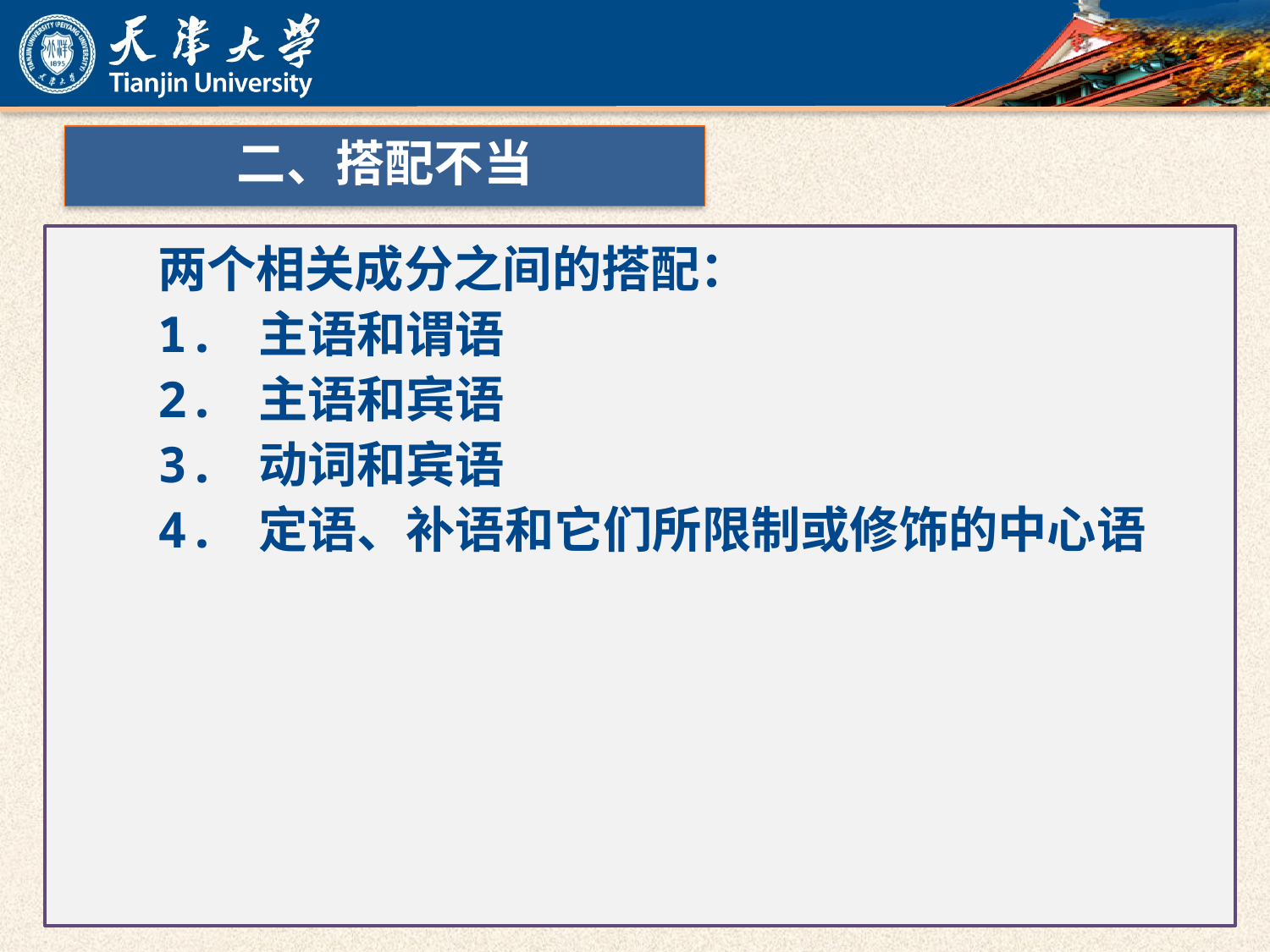

二、搭配不当
两个相关成分之间的搭配：
1. 主语和谓语
2. 主语和宾语
3. 动词和宾语
4. 定语、补语和它们所限制或修饰的中心语